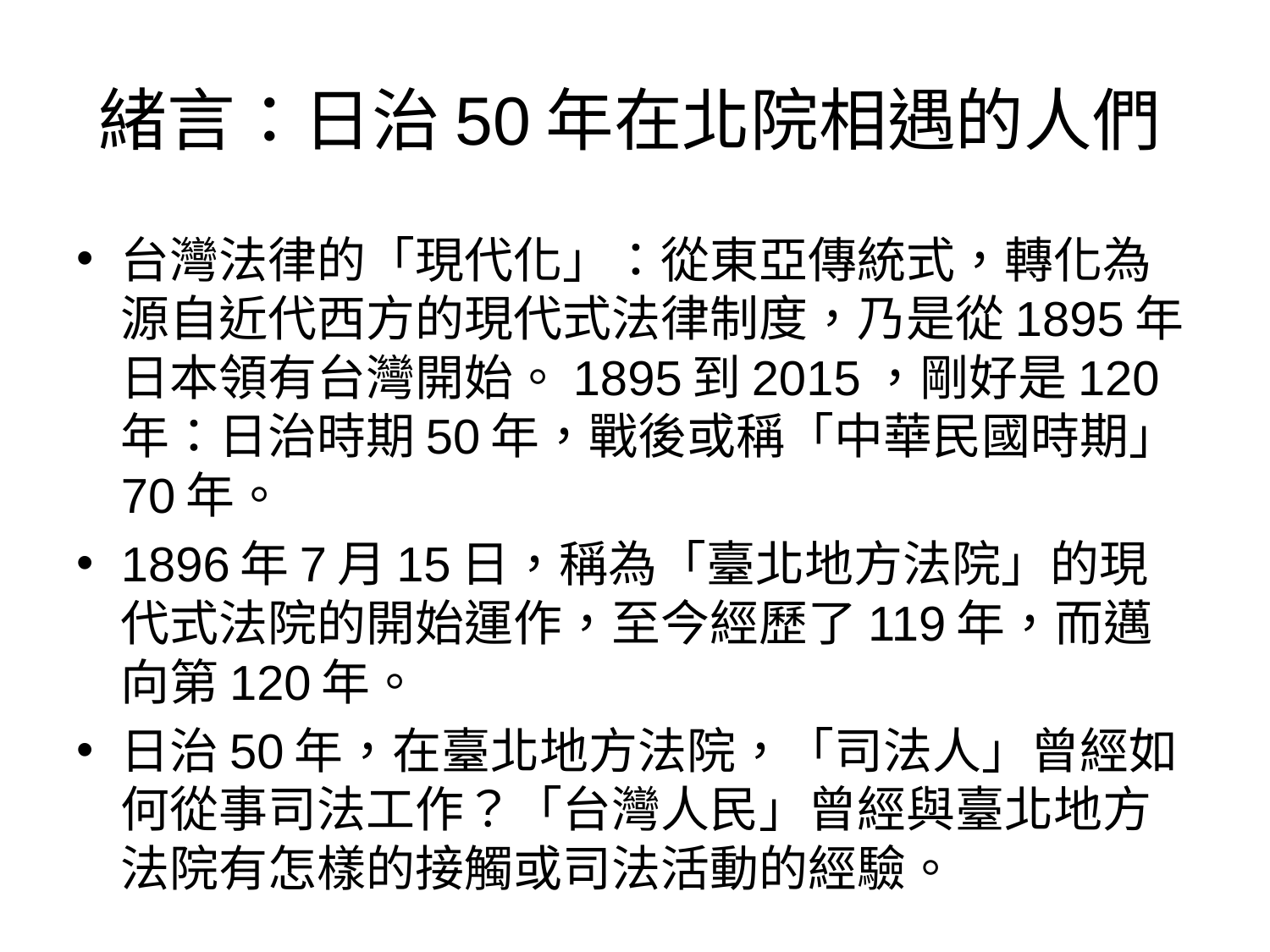

# 緒言：日治50年在北院相遇的人們
台灣法律的「現代化」：從東亞傳統式，轉化為源自近代西方的現代式法律制度，乃是從1895年日本領有台灣開始。1895到2015，剛好是120年：日治時期50年，戰後或稱「中華民國時期」70年。
1896年7月15日，稱為「臺北地方法院」的現代式法院的開始運作，至今經歷了119年，而邁向第120年。
日治50年，在臺北地方法院，「司法人」曾經如何從事司法工作？「台灣人民」曾經與臺北地方法院有怎樣的接觸或司法活動的經驗。